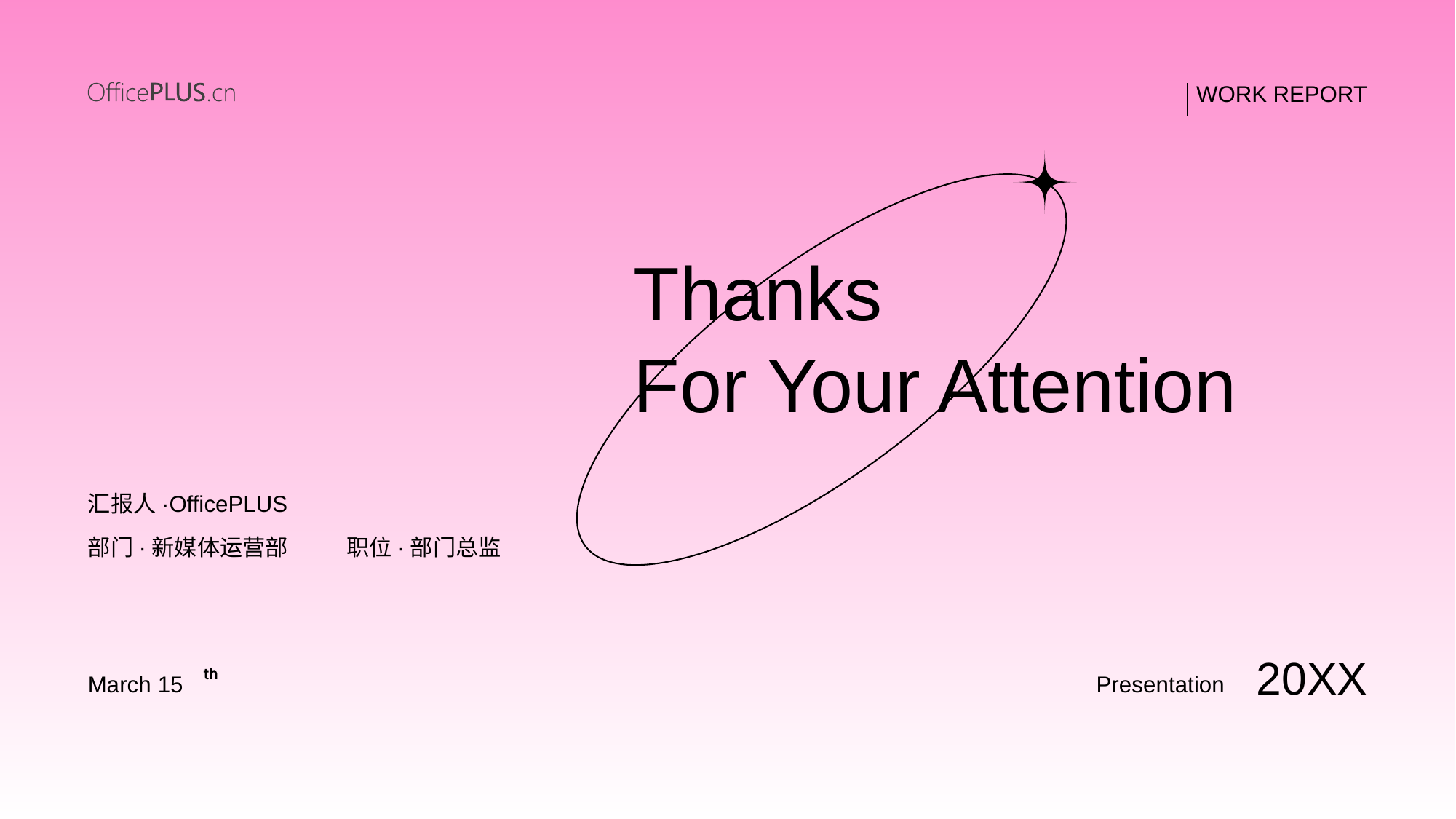

Thanks
For Your Attention

汇报人·OfficePLUS
部门·新媒体运营部
职位·部门总监
20XX

March 15